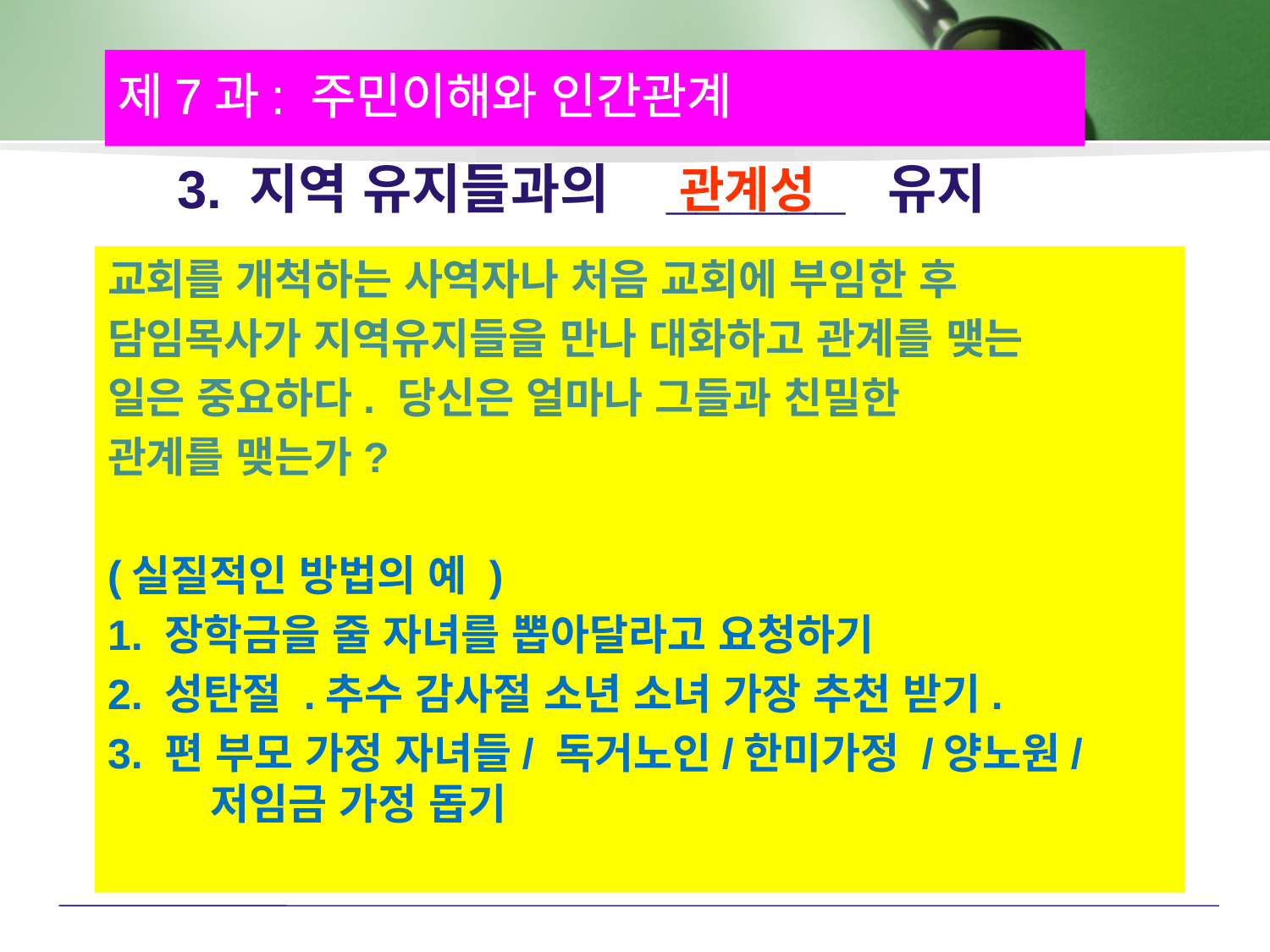

제7과: 주민이해와 인간관계
3. 지역 유지들과의   ______  유지
관계성
교회를 개척하는 사역자나 처음 교회에 부임한 후
담임목사가 지역유지들을 만나 대화하고 관계를 맺는
일은 중요하다. 당신은 얼마나 그들과 친밀한
관계를 맺는가?

(실질적인 방법의 예 )
1. 장학금을 줄 자녀를 뽑아달라고 요청하기
2. 성탄절 .추수 감사절 소년 소녀 가장 추천 받기.
3. 편 부모 가정 자녀들/ 독거노인/한미가정 /양노원/저임금 가정 돕기